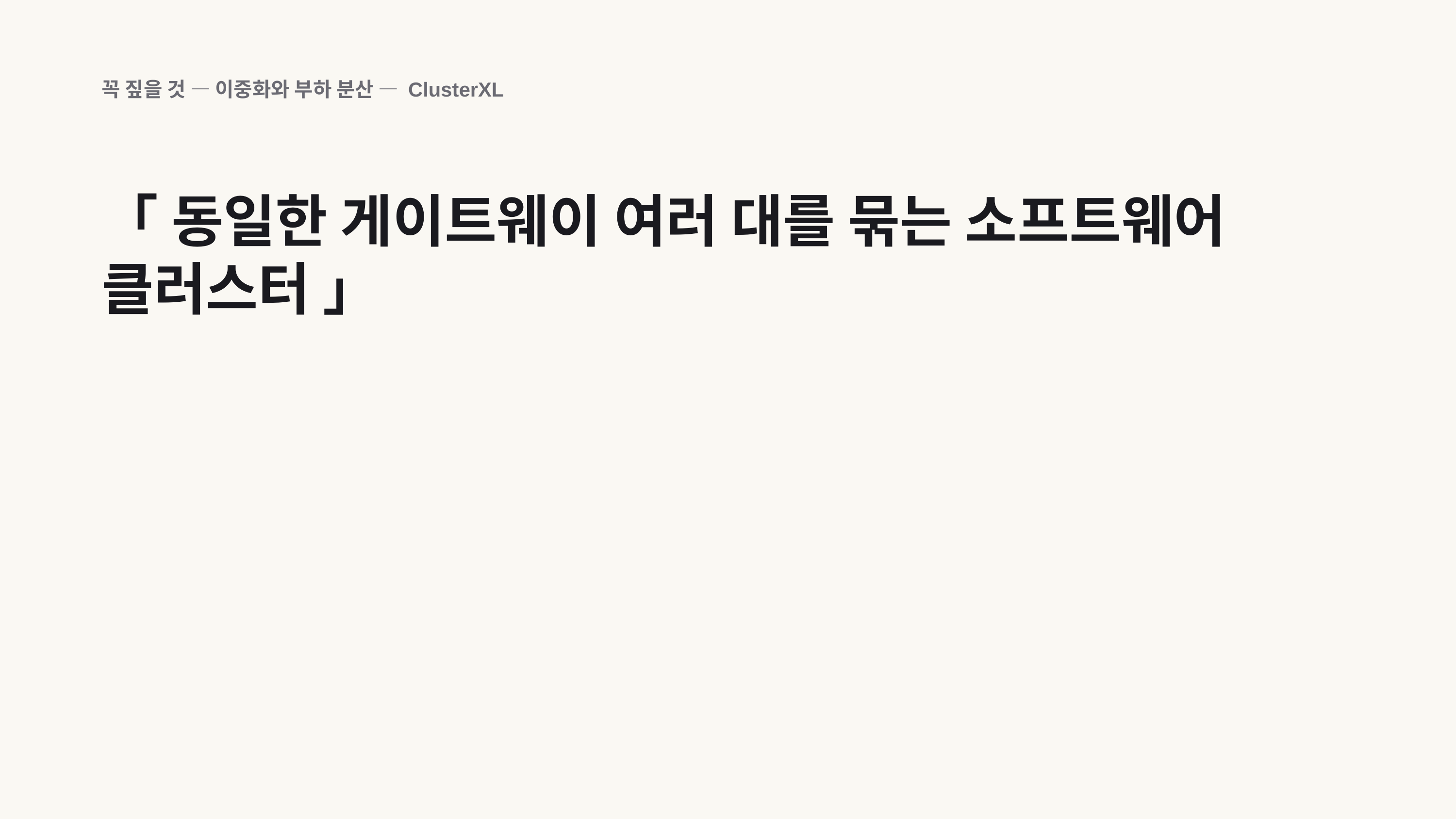

꼭 짚을 것 — 이중화와 부하 분산 — ClusterXL
「 동일한 게이트웨이 여러 대를 묶는 소프트웨어 클러스터 」